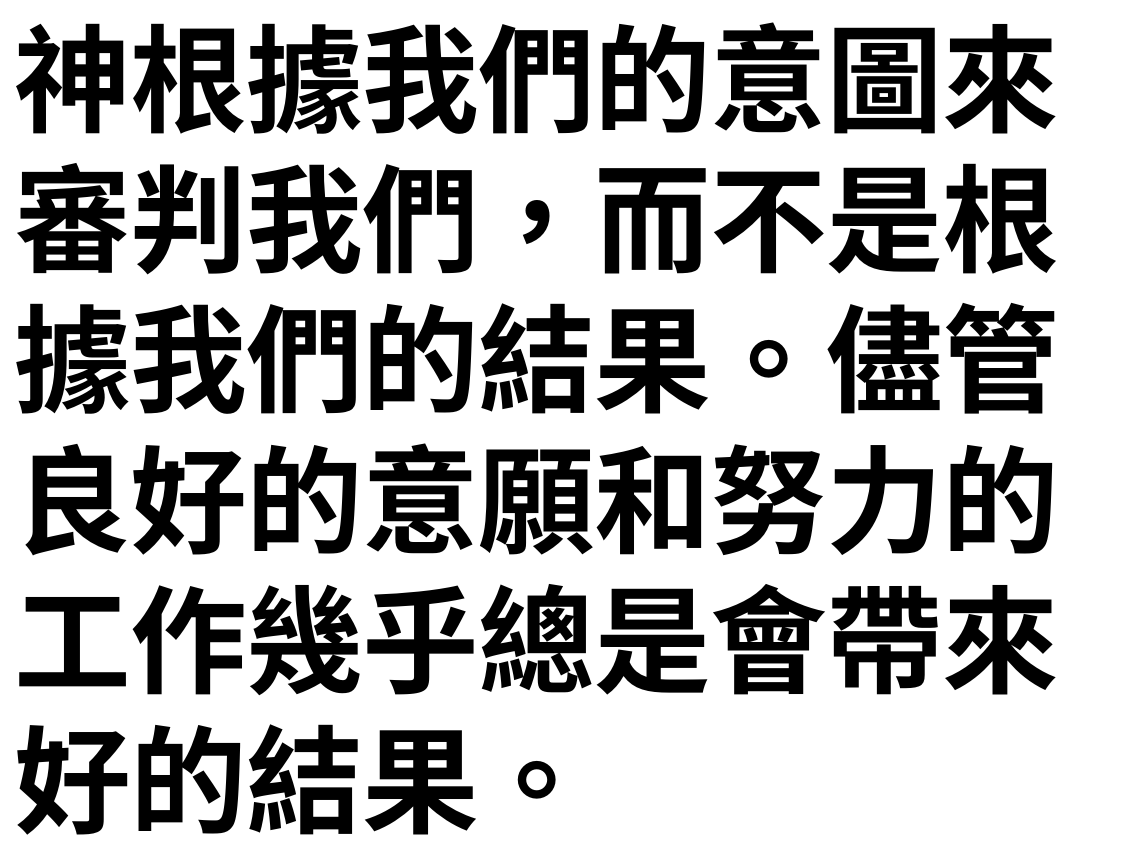

神根據我們的意圖來審判我們，而不是根據我們的結果。儘管良好的意願和努力的工作幾乎總是會帶來好的結果。